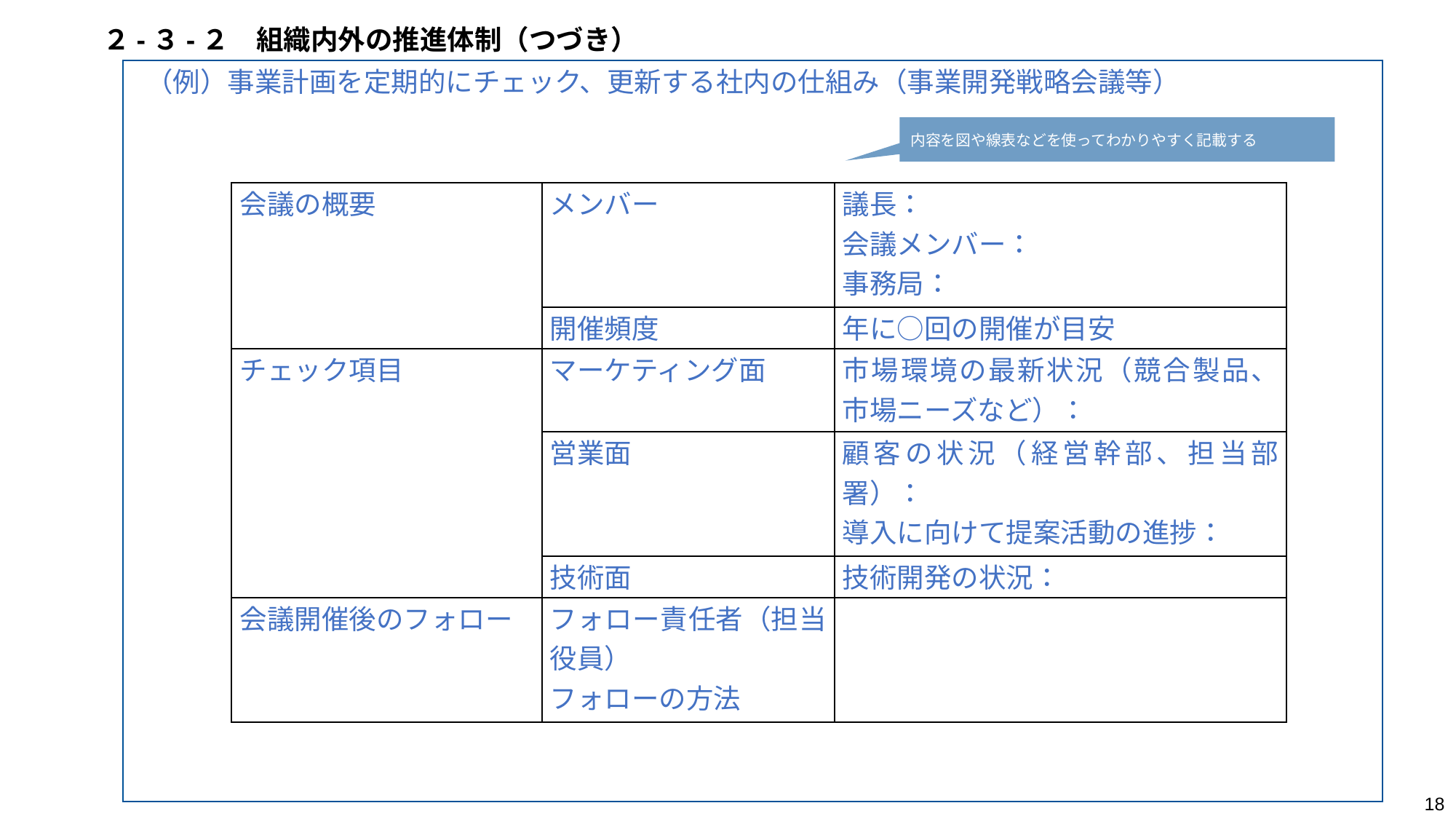

２-３-２　組織内外の推進体制（つづき）
（例）事業計画を定期的にチェック、更新する社内の仕組み（事業開発戦略会議等）

内容を図や線表などを使ってわかりやすく記載する
| 会議の概要 | メンバー | 議長： 会議メンバー： 事務局： |
| --- | --- | --- |
|  | 開催頻度 | 年に○回の開催が目安 |
| チェック項目 | マーケティング面 | 市場環境の最新状況（競合製品、市場ニーズなど）： |
|  | 営業面 | 顧客の状況（経営幹部、担当部署）： 導入に向けて提案活動の進捗： |
|  | 技術面 | 技術開発の状況： |
| 会議開催後のフォロー | フォロー責任者（担当役員） フォローの方法 |  |